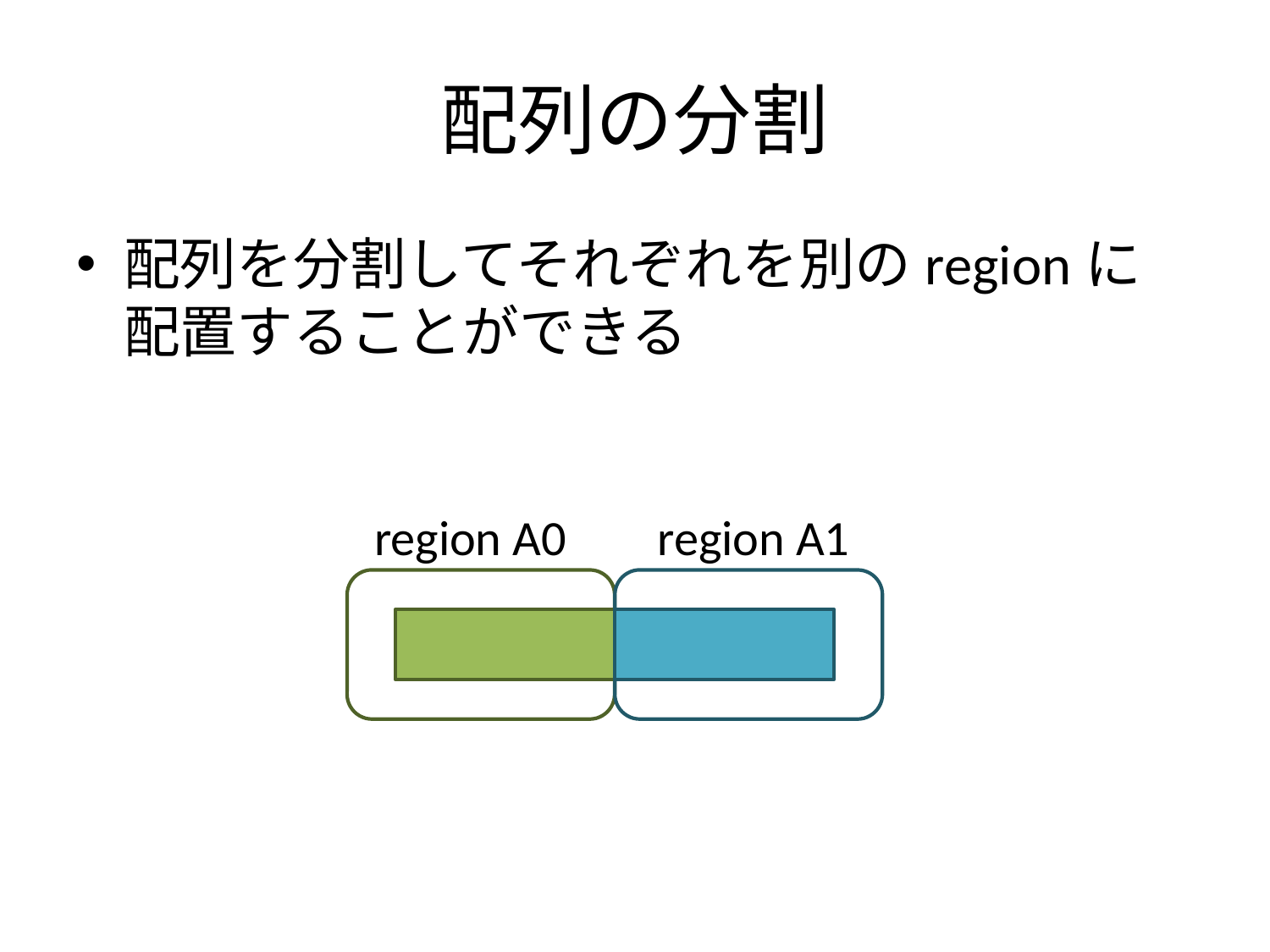

# 配列の分割
配列を分割してそれぞれを別のregionに
配置することができる
region A0
region A1